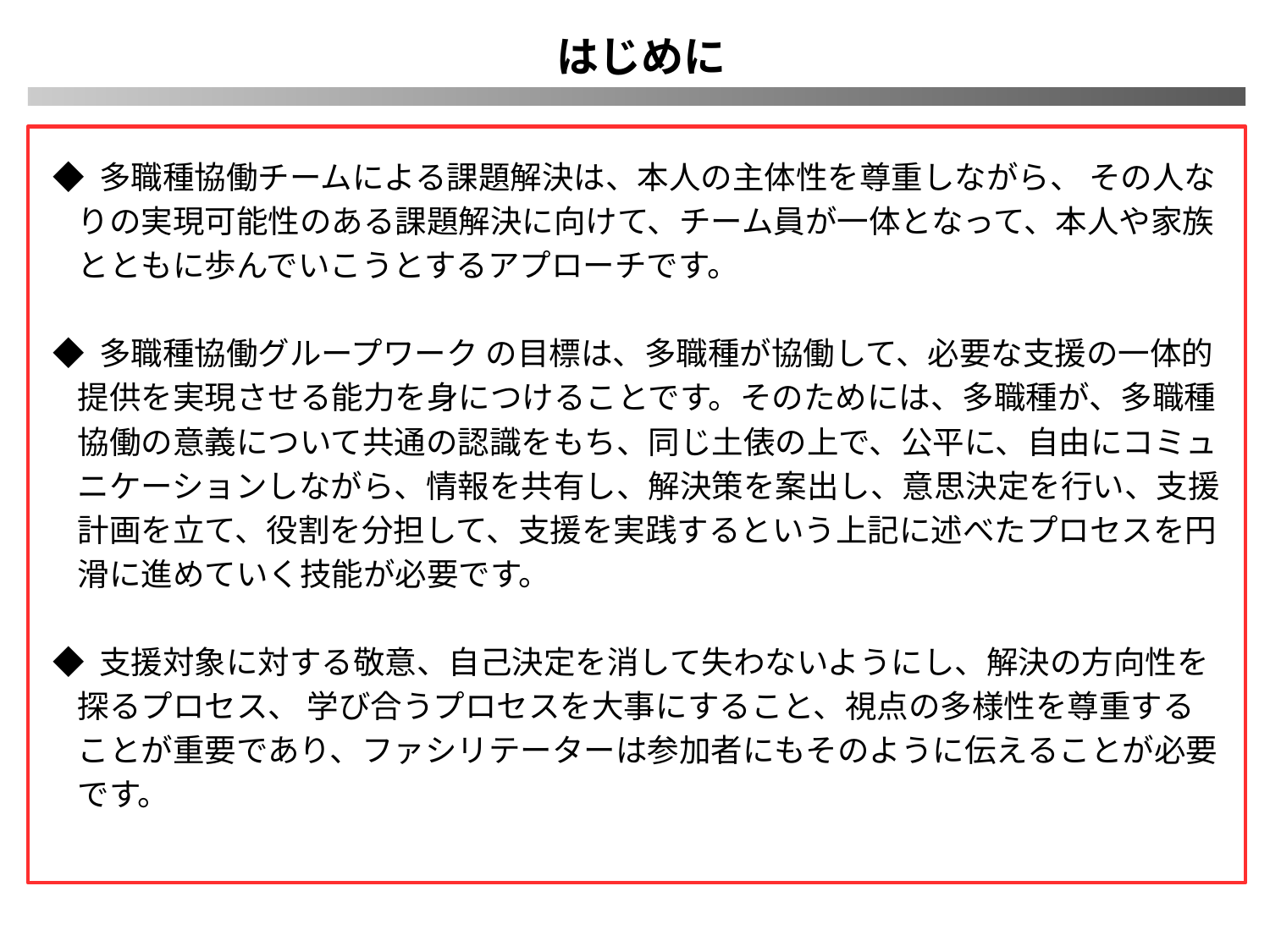

はじめに

◆ 多職種協働チームによる課題解決は、本人の主体性を尊重しながら、 その人なりの実現可能性のある課題解決に向けて、チーム員が一体となって、本人や家族とともに歩んでいこうとするアプローチです。

◆ 多職種協働グループワーク の目標は、多職種が協働して、必要な支援の一体的提供を実現させる能力を身につけることです。そのためには、多職種が、多職種協働の意義について共通の認識をもち、同じ土俵の上で、公平に、自由にコミュニケーションしながら、情報を共有し、解決策を案出し、意思決定を行い、支援計画を立て、役割を分担して、支援を実践するという上記に述べたプロセスを円滑に進めていく技能が必要です。

◆ 支援対象に対する敬意、自己決定を消して失わないようにし、解決の方向性を探るプロセス、 学び合うプロセスを大事にすること、視点の多様性を尊重することが重要であり、ファシリテーターは参加者にもそのように伝えることが必要です。